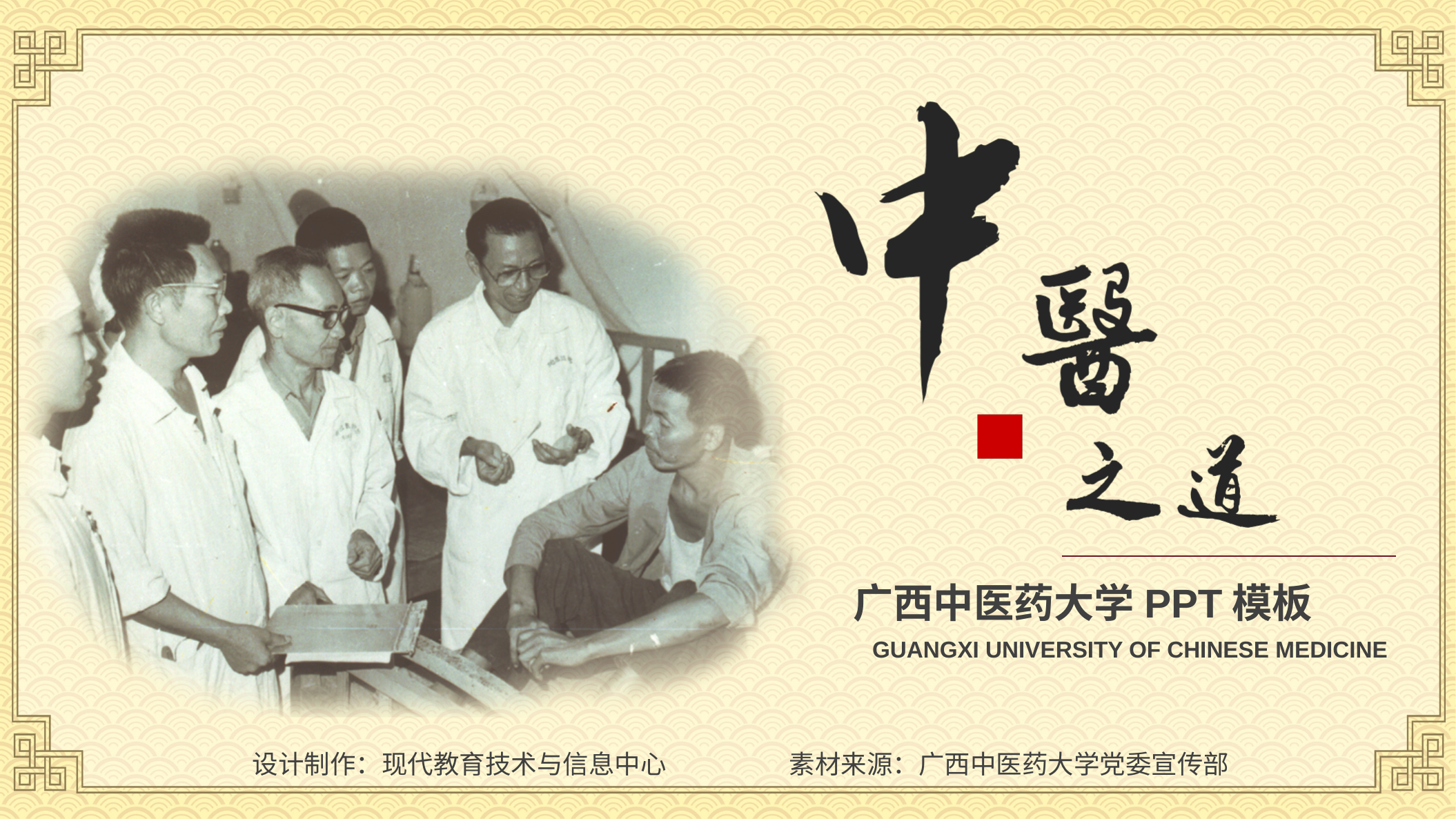

广西中医药大学PPT模板
GUANGXI UNIVERSITY OF CHINESE MEDICINE
设计制作：现代教育技术与信息中心
素材来源：广西中医药大学党委宣传部